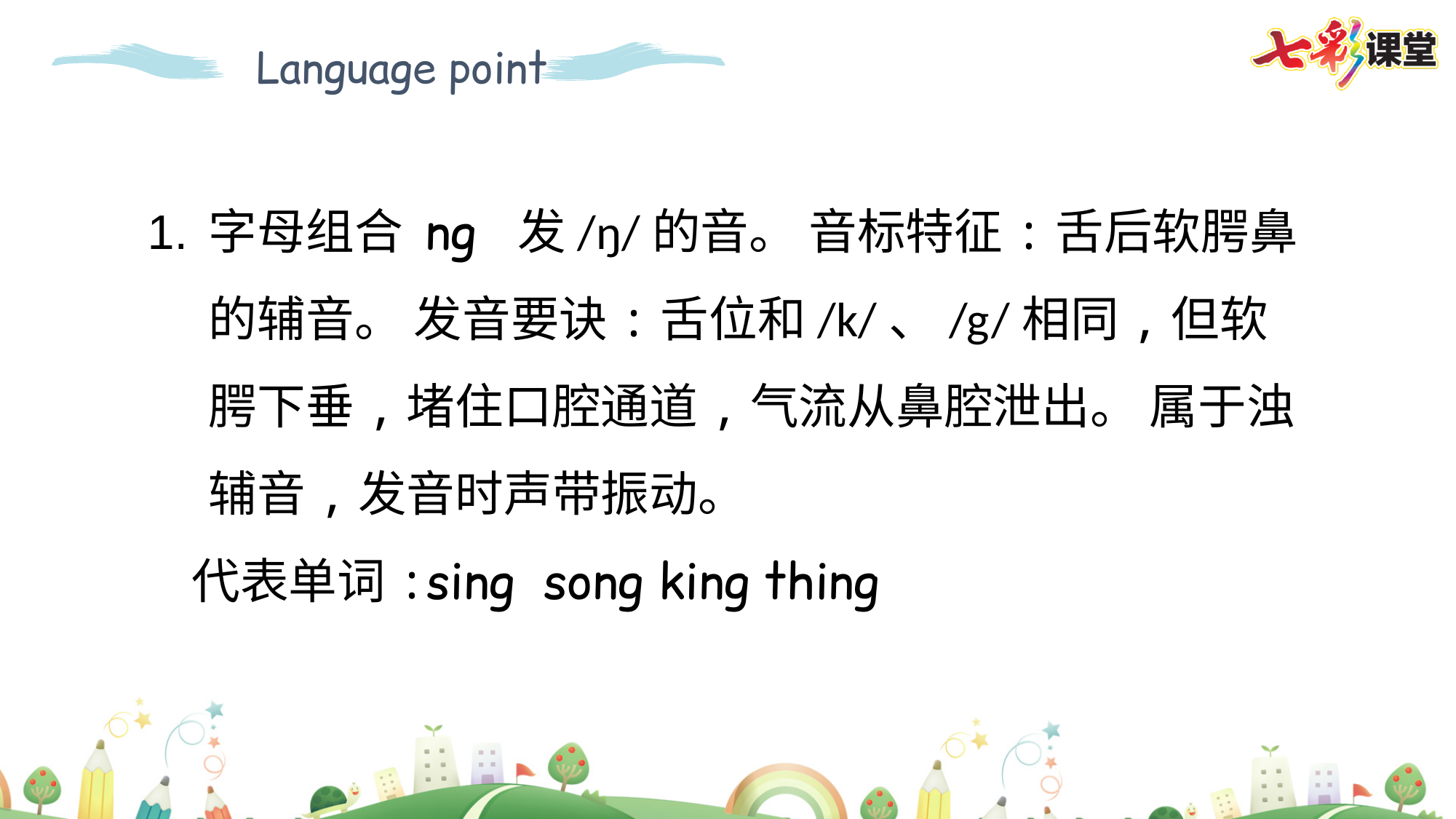

Language point

字母组合 ng 发/ŋ/的音。 音标特征:舌后软腭鼻的辅音。 发音要诀:舌位和/k/、/g/相同,但软腭下垂,堵住口腔通道,气流从鼻腔泄出。 属于浊辅音,发音时声带振动。
   代表单词:sing  song king thing
点击画面 播放视频